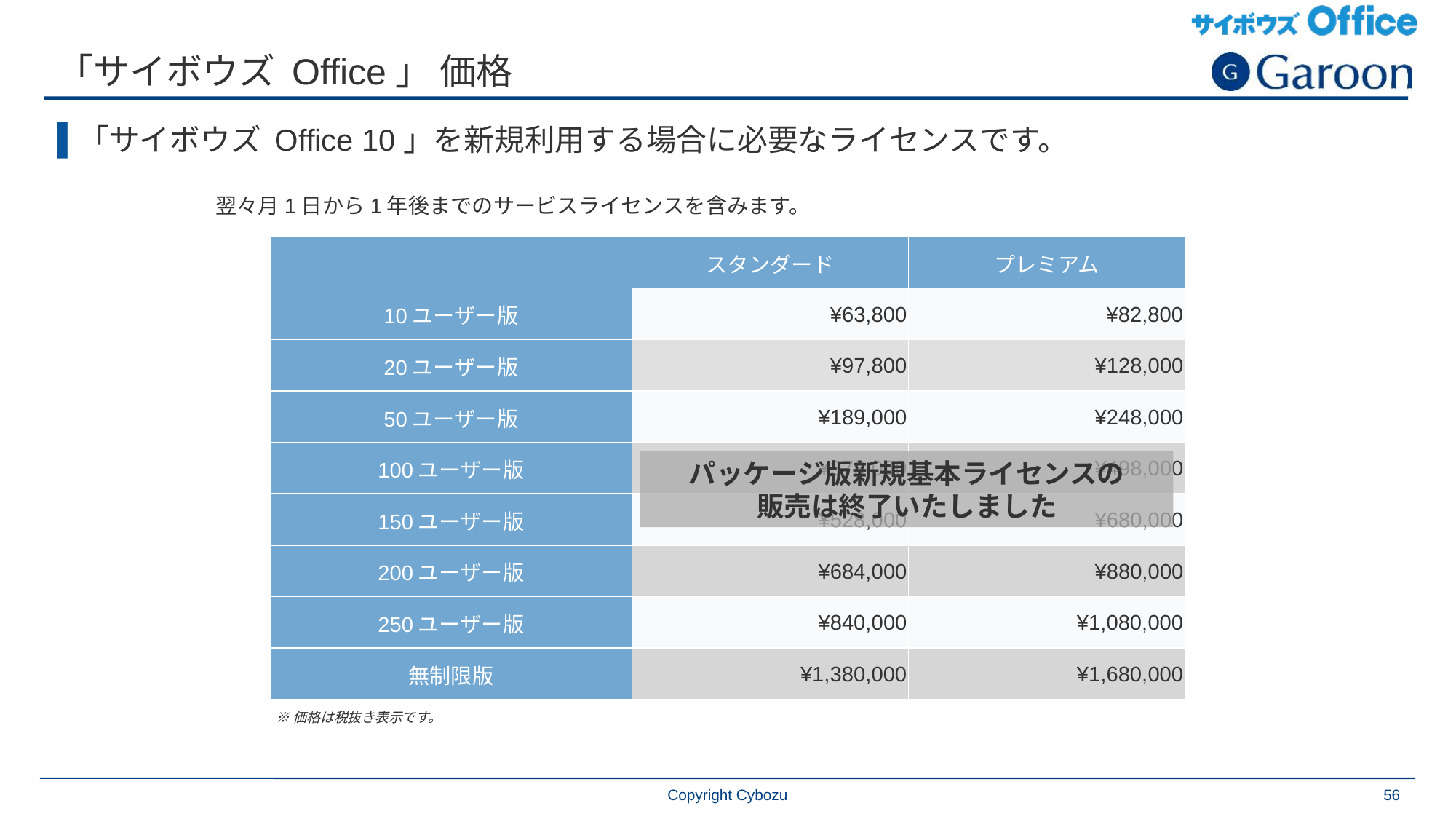

# 「サイボウズ Office」 価格
「サイボウズ Office 10」を新規利用する場合に必要なライセンスです。
　                   翌々月1日から1年後までのサービスライセンスを含みます。

|  | スタンダード | プレミアム |
| --- | --- | --- |
| 10ユーザー版 | ¥63,800 | ¥82,800 |
| 20ユーザー版 | ¥97,800 | ¥128,000 |
| 50ユーザー版 | ¥189,000 | ¥248,000 |
| 100ユーザー版 | ¥378,000 | ¥498,000 |
| 150ユーザー版 | ¥528,000 | ¥680,000 |
| 200ユーザー版 | ¥684,000 | ¥880,000 |
| 250ユーザー版 | ¥840,000 | ¥1,080,000 |
| 無制限版 | ¥1,380,000 | ¥1,680,000 |
パッケージ版新規基本ライセンスの
販売は終了いたしました
※価格は税抜き表示です。
Copyright Cybozu
56